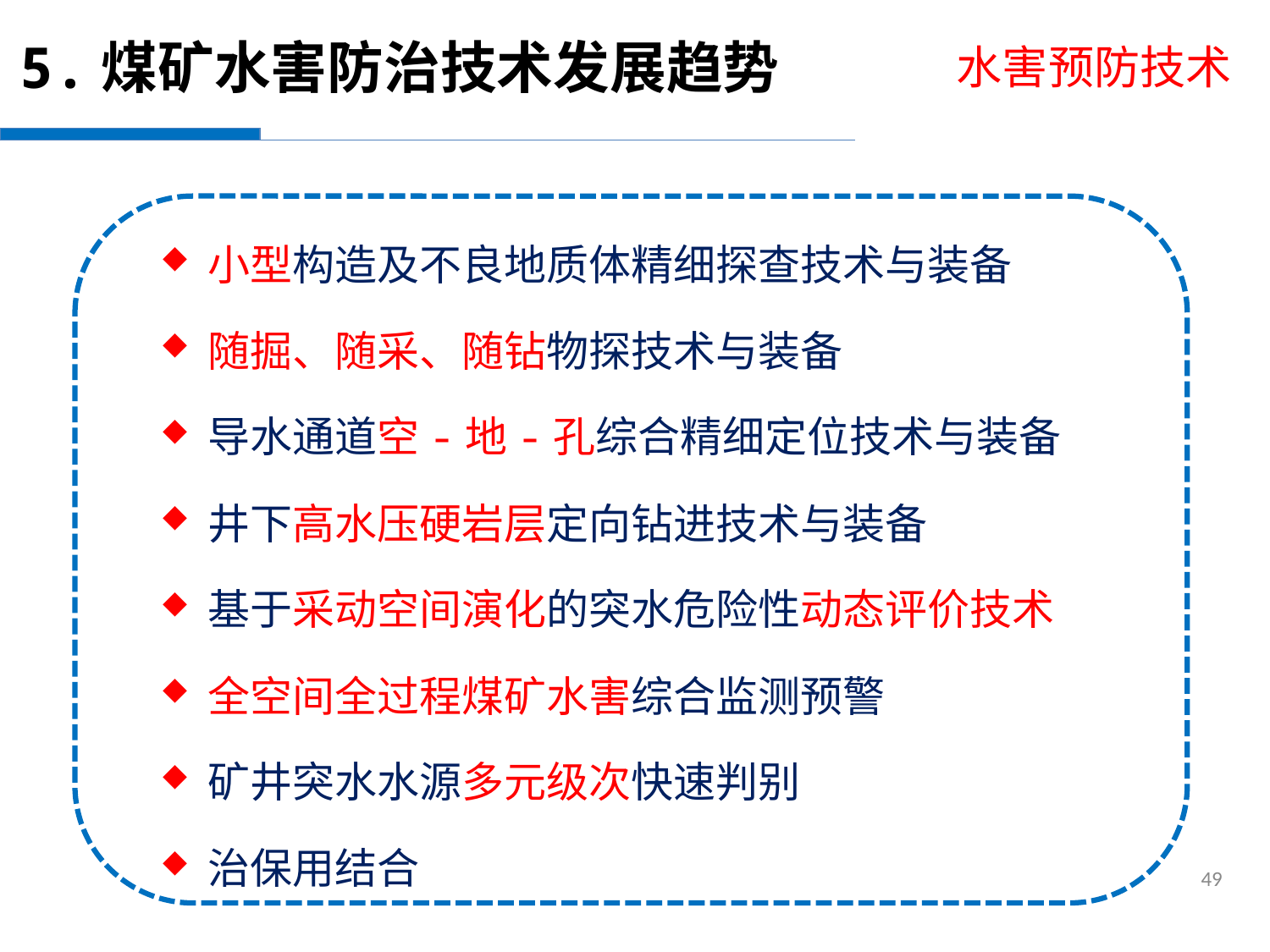

5.煤矿水害防治技术发展趋势
水害预防技术

小型构造及不良地质体精细探查技术与装备
随掘、随采、随钻物探技术与装备
导水通道空-地-孔综合精细定位技术与装备
井下高水压硬岩层定向钻进技术与装备
基于采动空间演化的突水危险性动态评价技术
全空间全过程煤矿水害综合监测预警
矿井突水水源多元级次快速判别
治保用结合
49